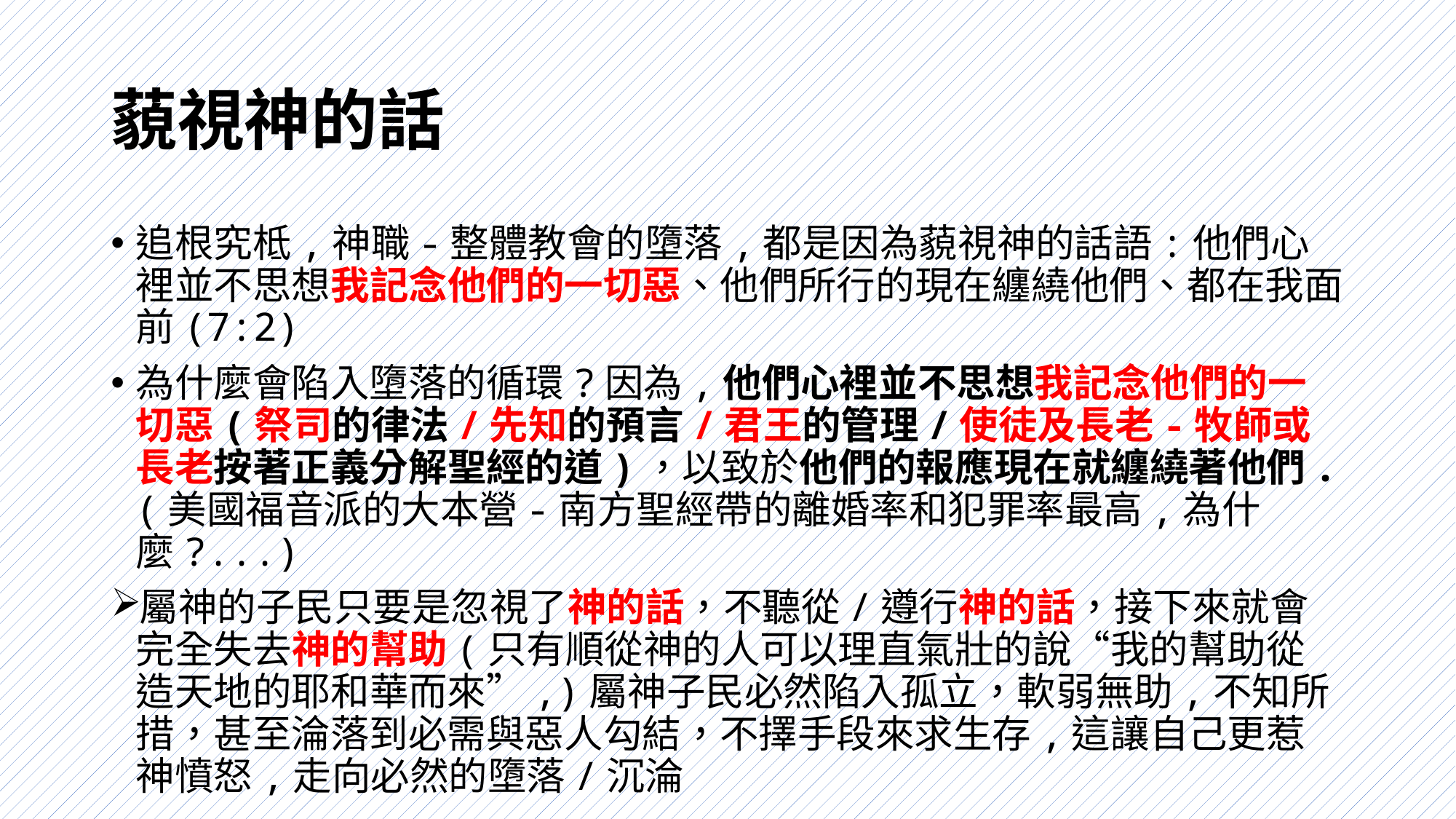

# 藐視神的話
追根究柢,神職-整體教會的墮落,都是因為藐視神的話語:他們心裡並不思想我記念他們的一切惡、他們所行的現在纏繞他們、都在我面前(7:2)
為什麼會陷入墮落的循環?因為,他們心裡並不思想我記念他們的一切惡(祭司的律法/先知的預言/君王的管理/使徒及長老-牧師或長老按著正義分解聖經的道)，以致於他們的報應現在就纏繞著他們.(美國福音派的大本營-南方聖經帶的離婚率和犯罪率最高,為什麼?...)
屬神的子民只要是忽視了神的話，不聽從/遵行神的話，接下來就會完全失去神的幫助(只有順從神的人可以理直氣壯的說“我的幫助從造天地的耶和華而來”,)屬神子民必然陷入孤立，軟弱無助,不知所措，甚至淪落到必需與惡人勾結，不擇手段來求生存,這讓自己更惹神憤怒,走向必然的墮落/沉淪